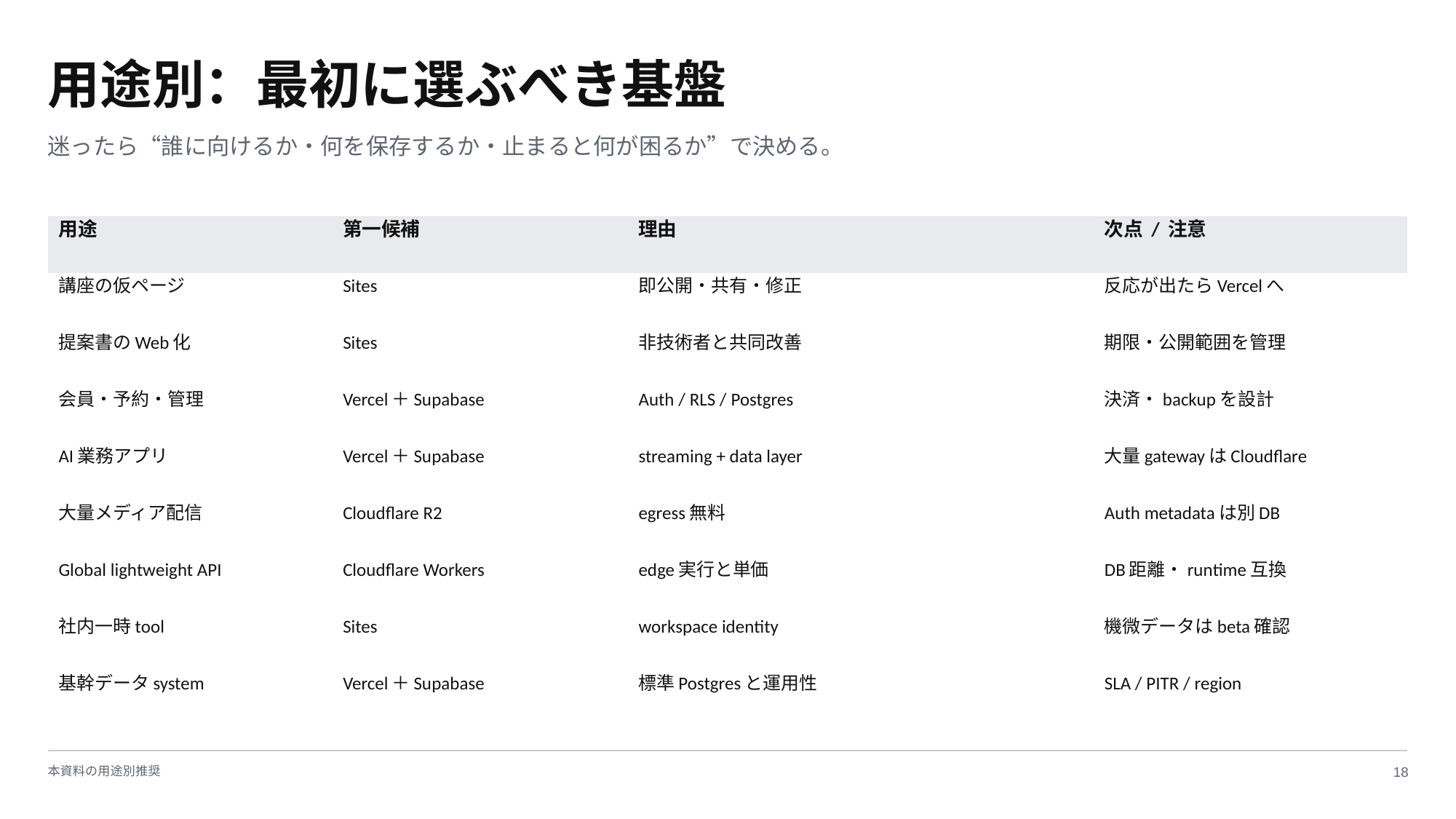

用途別：最初に選ぶべき基盤
迷ったら“誰に向けるか・何を保存するか・止まると何が困るか”で決める。
| 用途 | 第一候補 | 理由 | 次点 / 注意 |
| --- | --- | --- | --- |
| 講座の仮ページ | Sites | 即公開・共有・修正 | 反応が出たらVercelへ |
| 提案書のWeb化 | Sites | 非技術者と共同改善 | 期限・公開範囲を管理 |
| 会員・予約・管理 | Vercel＋Supabase | Auth / RLS / Postgres | 決済・backupを設計 |
| AI業務アプリ | Vercel＋Supabase | streaming + data layer | 大量gatewayはCloudflare |
| 大量メディア配信 | Cloudflare R2 | egress無料 | Auth metadataは別DB |
| Global lightweight API | Cloudflare Workers | edge実行と単価 | DB距離・runtime互換 |
| 社内一時tool | Sites | workspace identity | 機微データはbeta確認 |
| 基幹データsystem | Vercel＋Supabase | 標準Postgresと運用性 | SLA / PITR / region |
本資料の用途別推奨
18